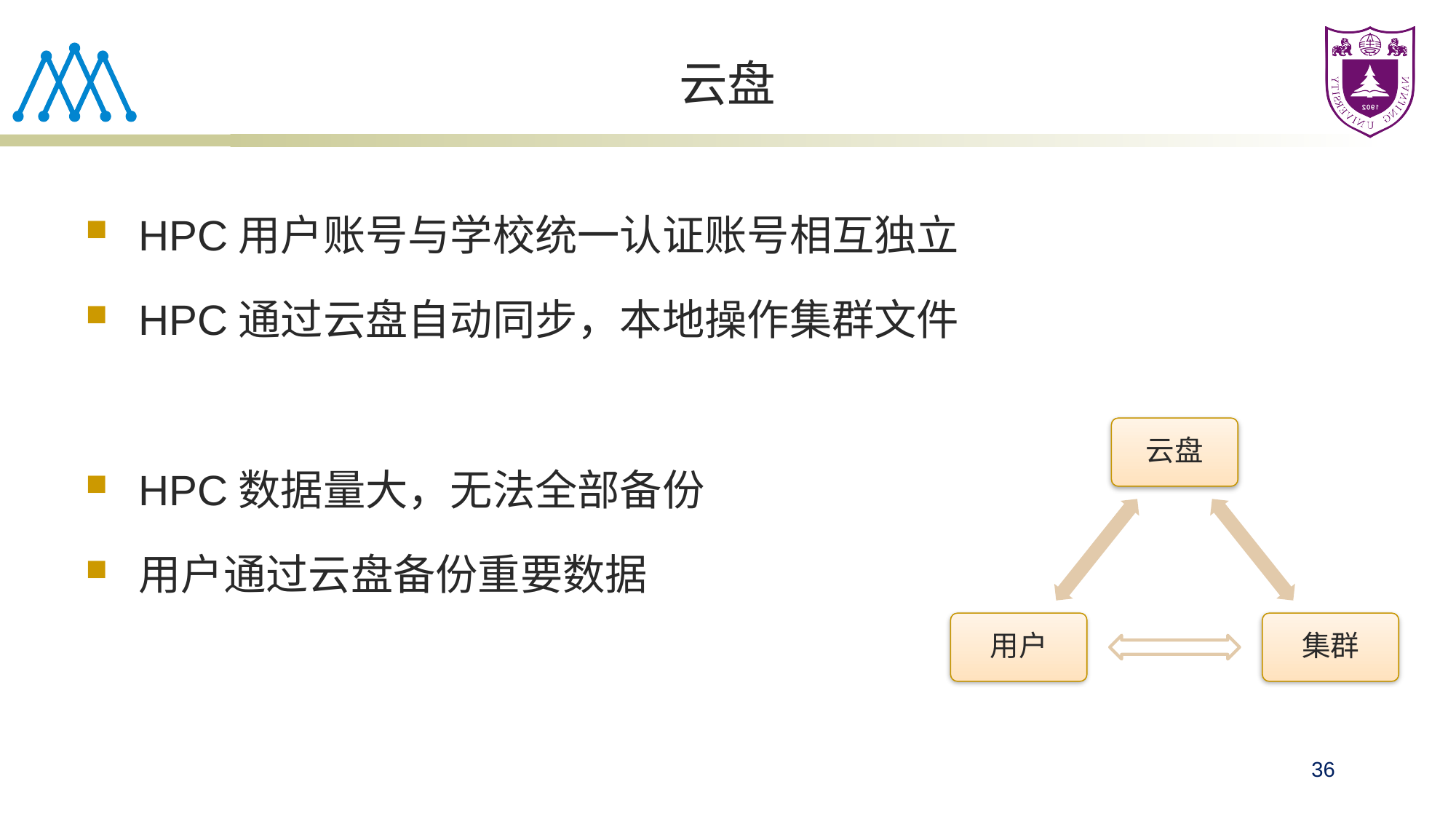

# 云盘
HPC用户账号与学校统一认证账号相互独立
HPC通过云盘自动同步，本地操作集群文件

HPC数据量大，无法全部备份
用户通过云盘备份重要数据

云盘

用户
集群

36